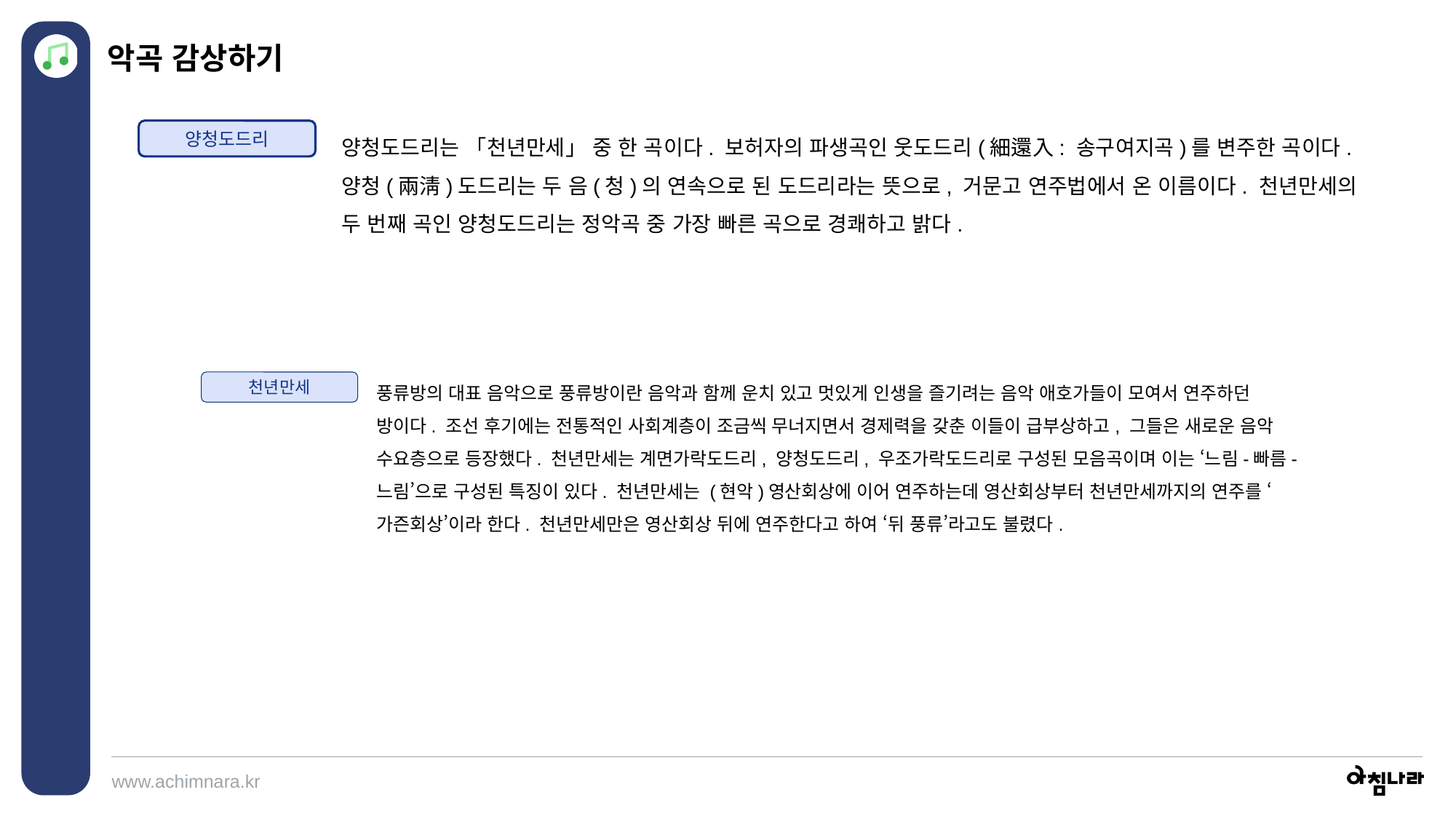

악곡 감상하기
양청도드리는 「천년만세」 중 한 곡이다. 보허자의 파생곡인 웃도드리(細還入: 송구여지곡)를 변주한 곡이다. 양청(兩淸)도드리는 두 음(청)의 연속으로 된 도드리라는 뜻으로, 거문고 연주법에서 온 이름이다. 천년만세의 두 번째 곡인 양청도드리는 정악곡 중 가장 빠른 곡으로 경쾌하고 밝다.
양청도드리
풍류방의 대표 음악으로 풍류방이란 음악과 함께 운치 있고 멋있게 인생을 즐기려는 음악 애호가들이 모여서 연주하던 방이다. 조선 후기에는 전통적인 사회계층이 조금씩 무너지면서 경제력을 갖춘 이들이 급부상하고, 그들은 새로운 음악 수요층으로 등장했다. 천년만세는 계면가락도드리, 양청도드리, 우조가락도드리로 구성된 모음곡이며 이는 ‘느림-빠름-느림’으로 구성된 특징이 있다. 천년만세는 (현악)영산회상에 이어 연주하는데 영산회상부터 천년만세까지의 연주를 ‘가즌회상’이라 한다. 천년만세만은 영산회상 뒤에 연주한다고 하여 ‘뒤 풍류’라고도 불렸다.
천년만세